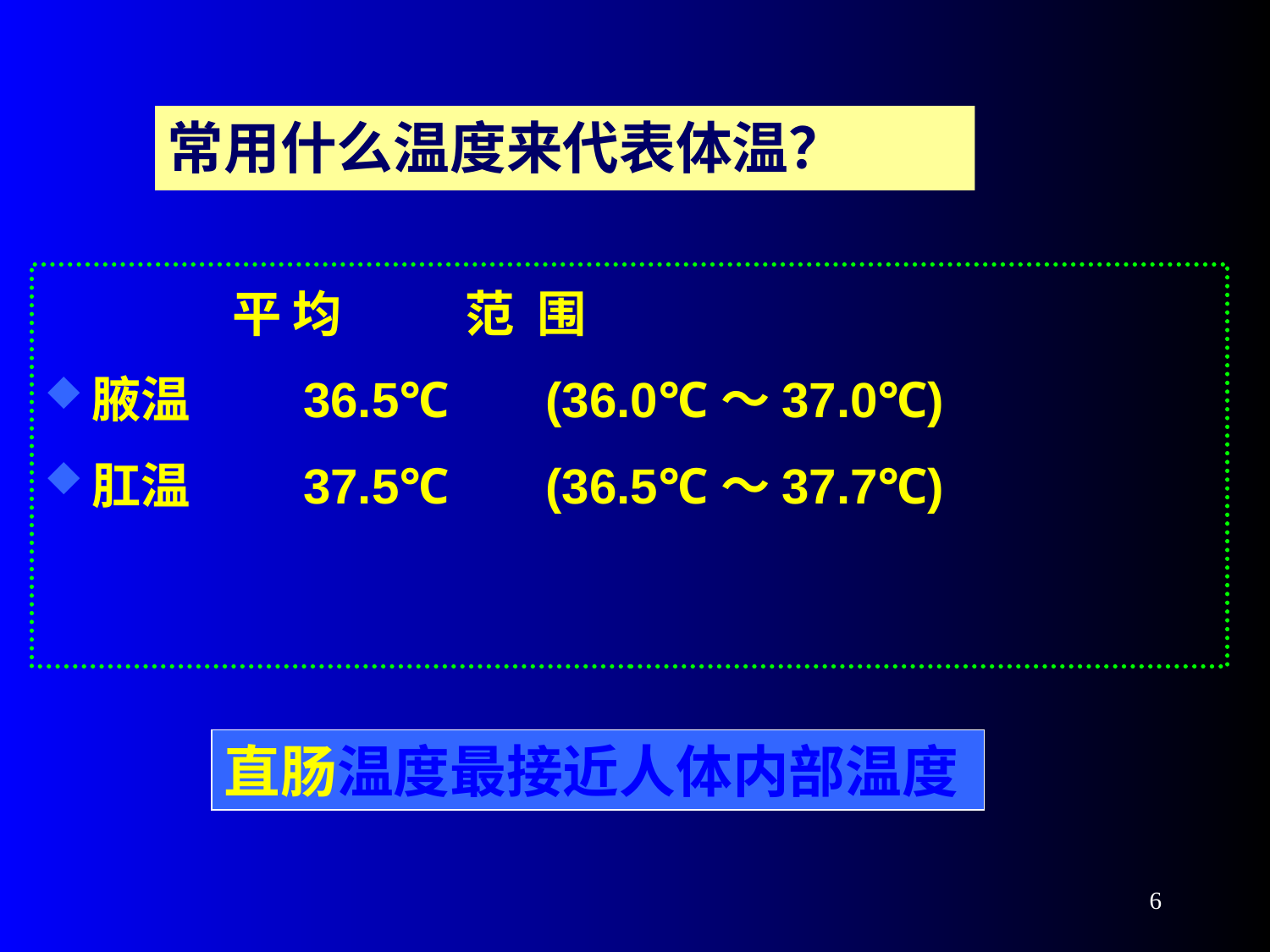

常用什么温度来代表体温？
                平 均           范  围
腋温         36.5℃       (36.0℃～37.0℃)
肛温         37.5℃       (36.5℃～37.7℃)
直肠温度最接近人体内部温度

6